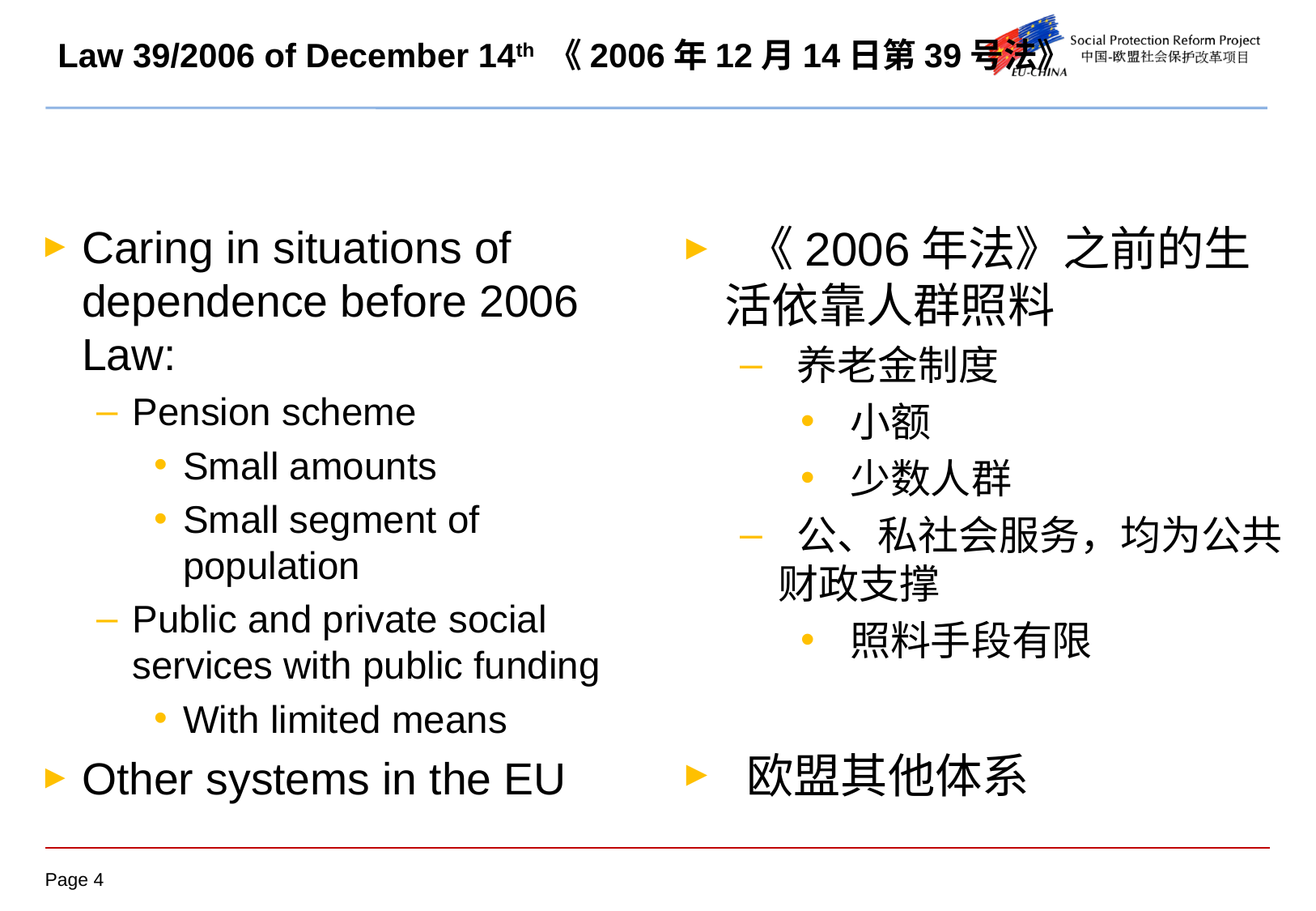

# Law 39/2006 of December 14th 《2006年12月14日第39号法》
Caring in situations of dependence before 2006 Law:
Pension scheme
Small amounts
Small segment of population
Public and private social services with public funding
With limited means
Other systems in the EU

 《2006年法》之前的生活依靠人群照料
 养老金制度
 小额
 少数人群
 公、私社会服务，均为公共财政支撑
 照料手段有限

 欧盟其他体系